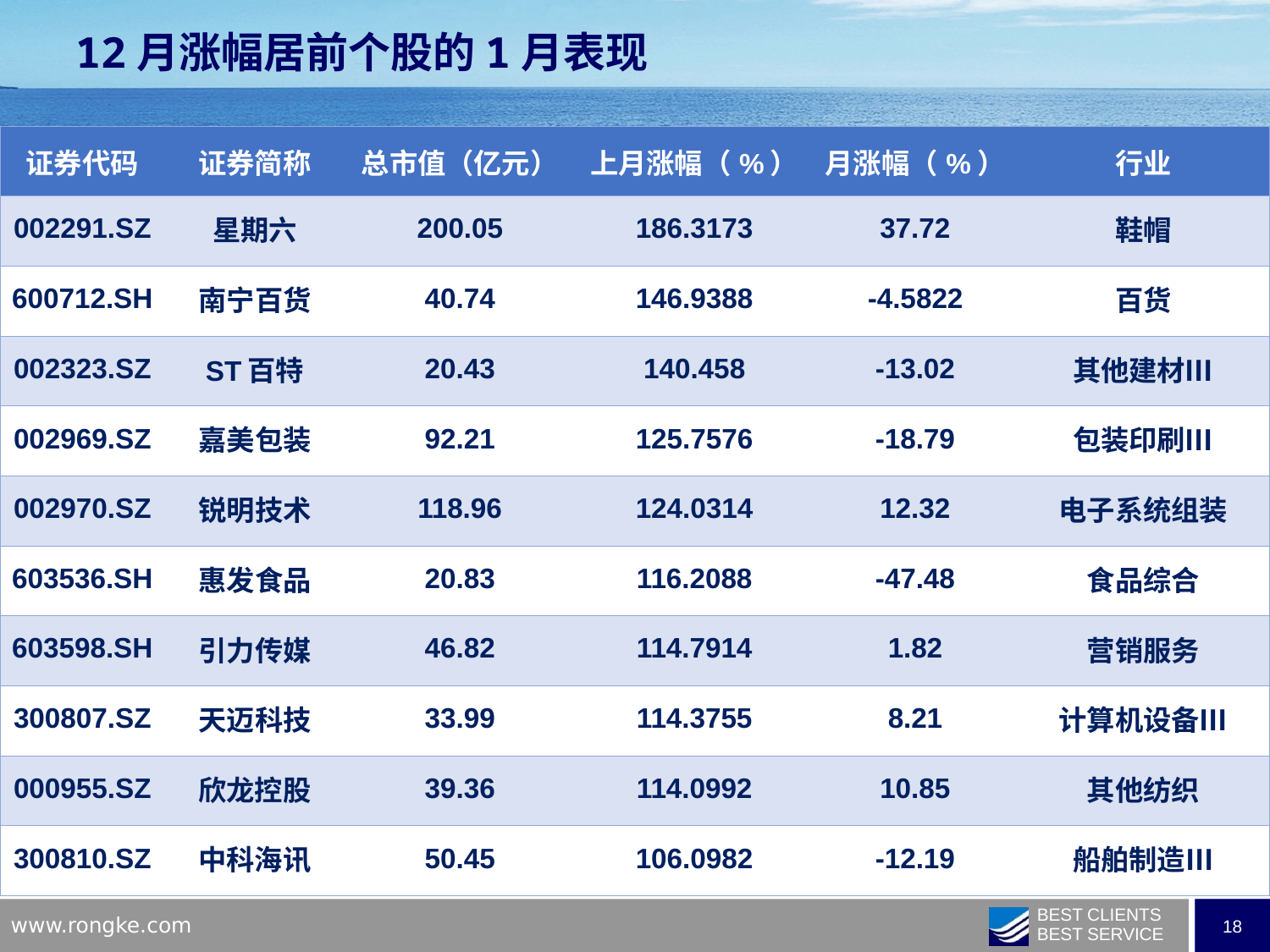

12月涨幅居前个股的1月表现
| 证券代码 | 证券简称 | 总市值（亿元） | 上月涨幅（%） | 月涨幅（%） | 行业 |
| --- | --- | --- | --- | --- | --- |
| 002291.SZ | 星期六 | 200.05 | 186.3173 | 37.72 | 鞋帽 |
| 600712.SH | 南宁百货 | 40.74 | 146.9388 | -4.5822 | 百货 |
| 002323.SZ | ST百特 | 20.43 | 140.458 | -13.02 | 其他建材Ⅲ |
| 002969.SZ | 嘉美包装 | 92.21 | 125.7576 | -18.79 | 包装印刷Ⅲ |
| 002970.SZ | 锐明技术 | 118.96 | 124.0314 | 12.32 | 电子系统组装 |
| 603536.SH | 惠发食品 | 20.83 | 116.2088 | -47.48 | 食品综合 |
| 603598.SH | 引力传媒 | 46.82 | 114.7914 | 1.82 | 营销服务 |
| 300807.SZ | 天迈科技 | 33.99 | 114.3755 | 8.21 | 计算机设备Ⅲ |
| 000955.SZ | 欣龙控股 | 39.36 | 114.0992 | 10.85 | 其他纺织 |
| 300810.SZ | 中科海讯 | 50.45 | 106.0982 | -12.19 | 船舶制造Ⅲ |